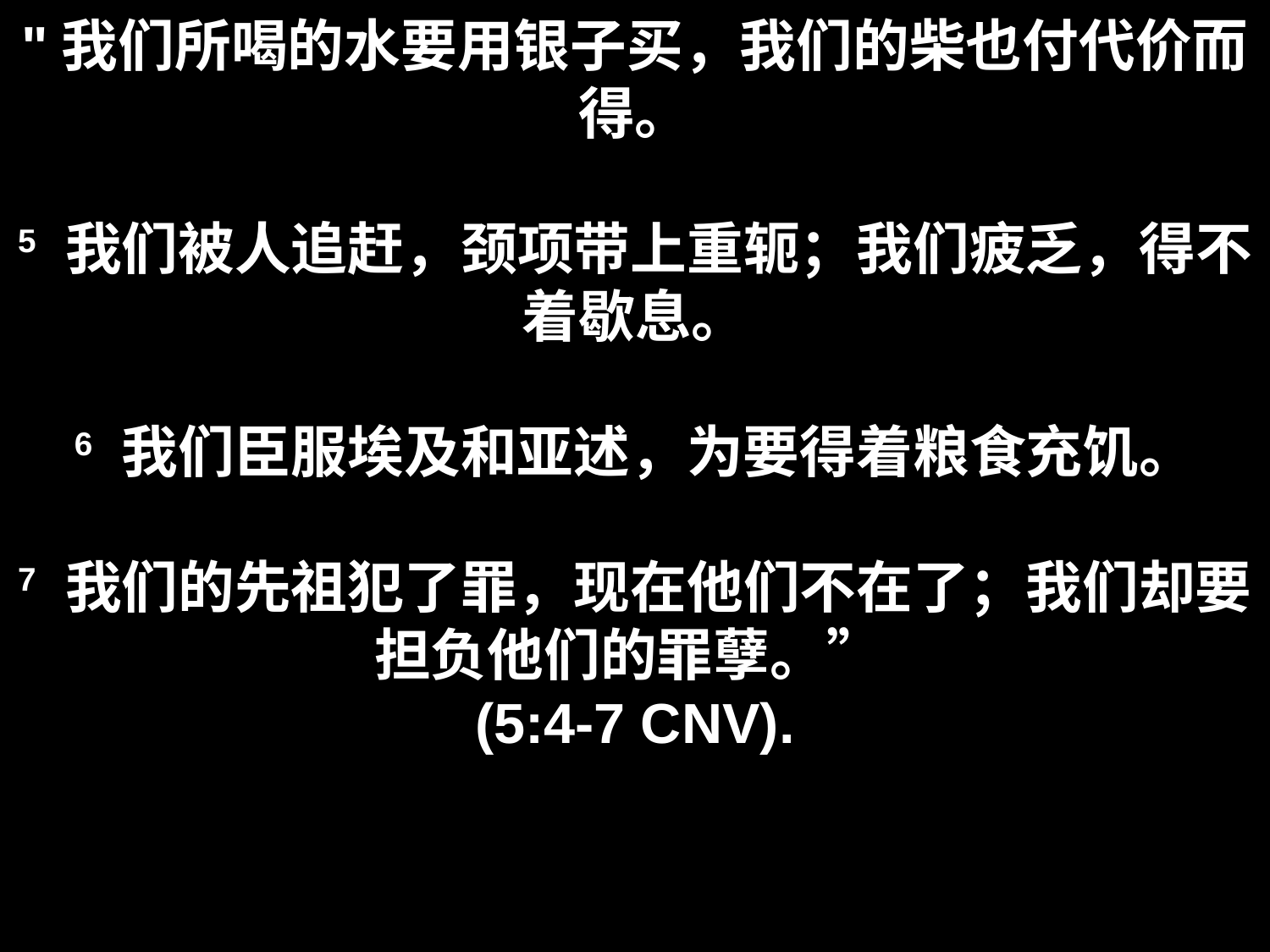

# "我们所喝的水要用银子买，我们的柴也付代价而得。 5 我们被人追赶，颈项带上重轭；我们疲乏，得不着歇息。 6 我们臣服埃及和亚述，为要得着粮食充饥。 7 我们的先祖犯了罪，现在他们不在了；我们却要担负他们的罪孽。” (5:4-7 CNV).